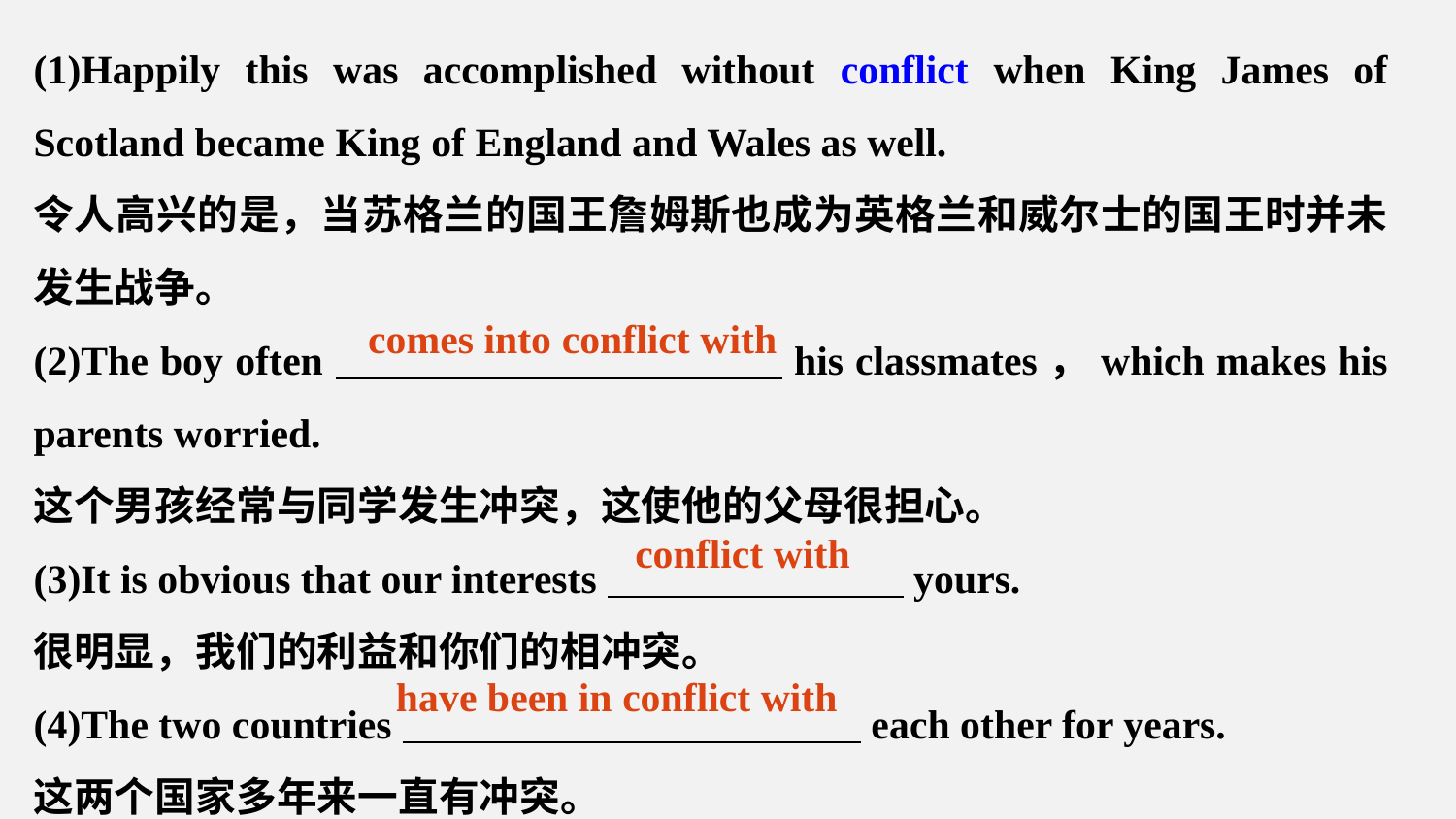

(1)Happily this was accomplished without conflict when King James of Scotland became King of England and Wales as well.
令人高兴的是，当苏格兰的国王詹姆斯也成为英格兰和威尔士的国王时并未发生战争。
(2)The boy often                                        his classmates，which makes his parents worried.
这个男孩经常与同学发生冲突，这使他的父母很担心。
(3)It is obvious that our interests                               yours.
很明显，我们的利益和你们的相冲突。
(4)The two countries                                               each other for years.
这两个国家多年来一直有冲突。
comes into conflict with
conflict with
have been in conflict with